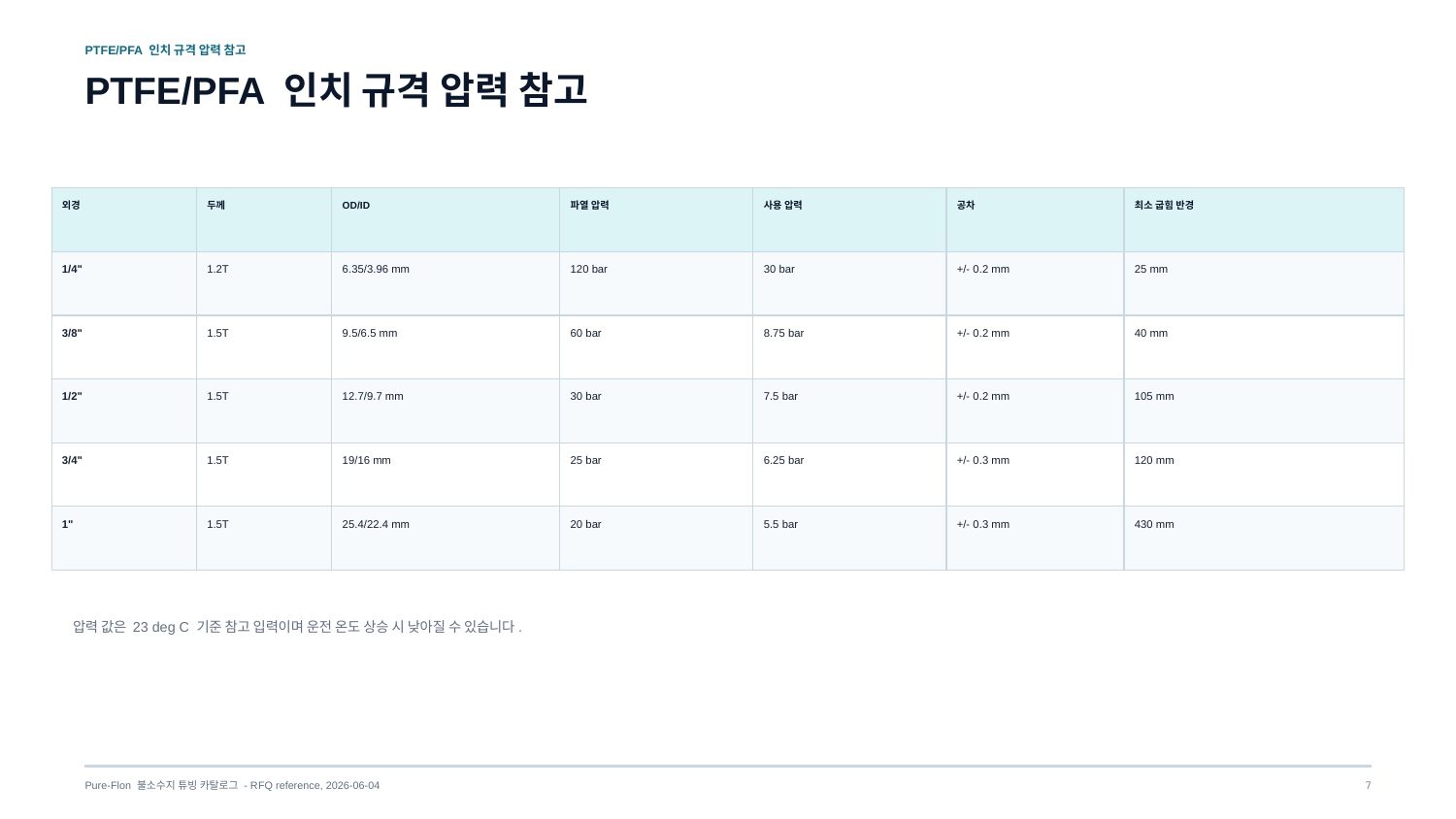

PTFE/PFA 인치 규격 압력 참고
PTFE/PFA 인치 규격 압력 참고

외경
두께
OD/ID
파열 압력
사용 압력
공차
최소 굽힘 반경

1/4"
1.2T
6.35/3.96 mm
120 bar
30 bar
+/- 0.2 mm
25 mm

3/8"
1.5T
9.5/6.5 mm
60 bar
8.75 bar
+/- 0.2 mm
40 mm

1/2"
1.5T
12.7/9.7 mm
30 bar
7.5 bar
+/- 0.2 mm
105 mm

3/4"
1.5T
19/16 mm
25 bar
6.25 bar
+/- 0.3 mm
120 mm

1"
1.5T
25.4/22.4 mm
20 bar
5.5 bar
+/- 0.3 mm
430 mm
압력 값은 23 deg C 기준 참고 입력이며 운전 온도 상승 시 낮아질 수 있습니다.

Pure-Flon 불소수지 튜빙 카탈로그 - RFQ reference, 2026-06-04
7